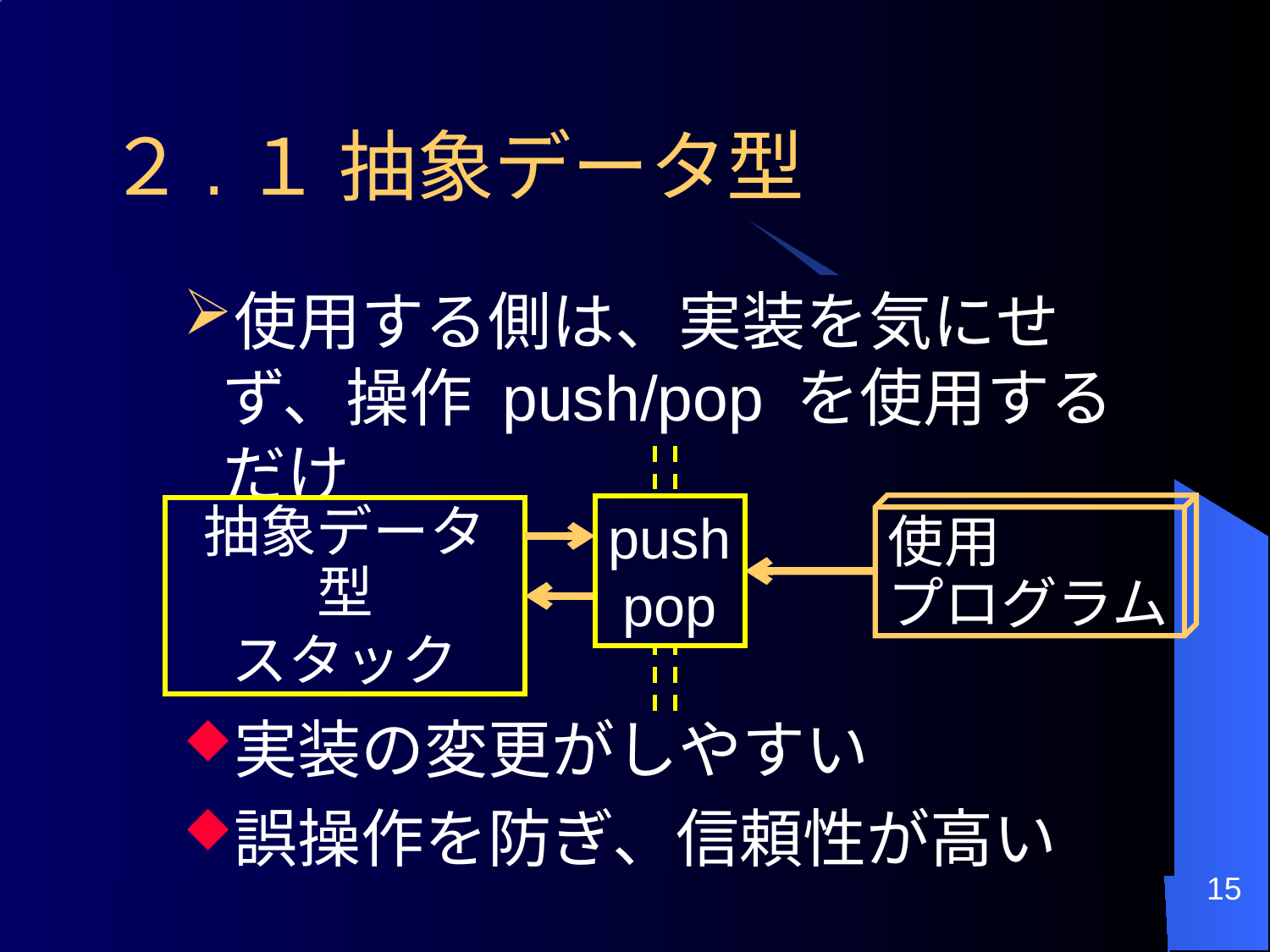

# ２.１ 抽象データ型
使用する側は、実装を気にせず、操作 push/pop を使用するだけ

実装の変更がしやすい
誤操作を防ぎ、信頼性が高い
使用
プログラム
push
pop
抽象データ型
スタック

15